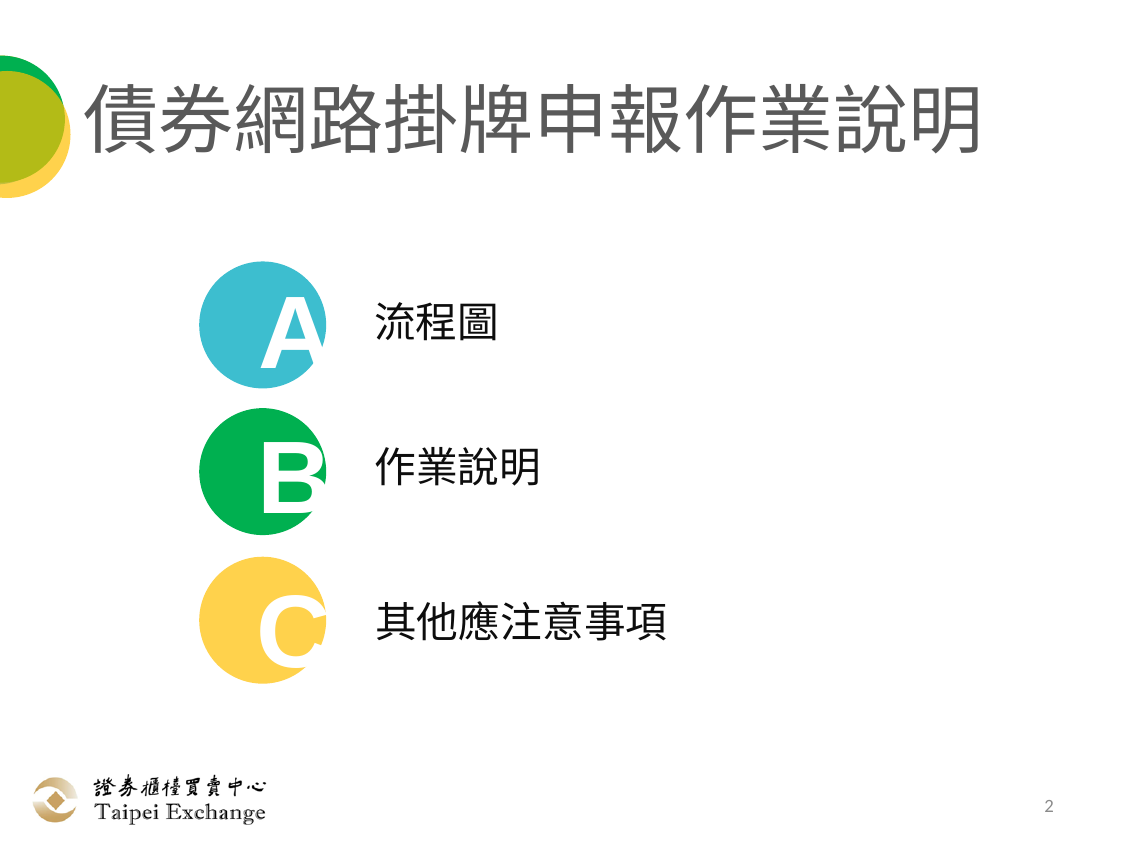

債券網路掛牌申報作業說明
A

流程圖
B

作業說明

C
其他應注意事項
2